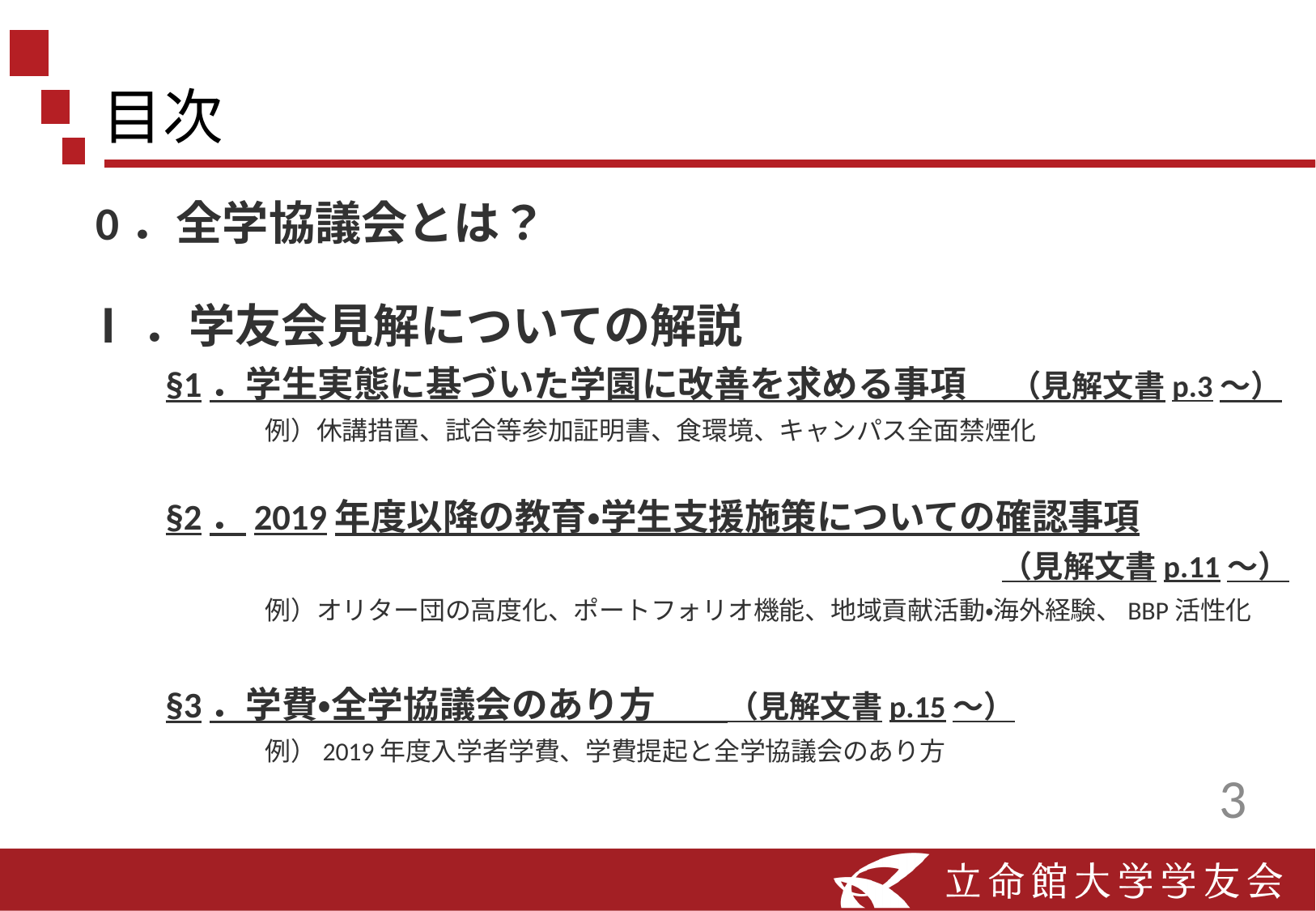

# 目次
 0．全学協議会とは？

Ⅰ．学友会見解についての解説
　　§1．学生実態に基づいた学園に改善を求める事項　 （見解文書p.3～）
　　　　　　　例）休講措置、試合等参加証明書、食環境、キャンパス全面禁煙化

　　§2．2019年度以降の教育・学生支援施策についての確認事項
（見解文書p.11～）
　　　　　　　例）オリター団の高度化、ポートフォリオ機能、地域貢献活動・海外経験、BBP活性化

　　§3．学費・全学協議会のあり方　　（見解文書p.15～）
　　　　　　　例）2019年度入学者学費、学費提起と全学協議会のあり方
3